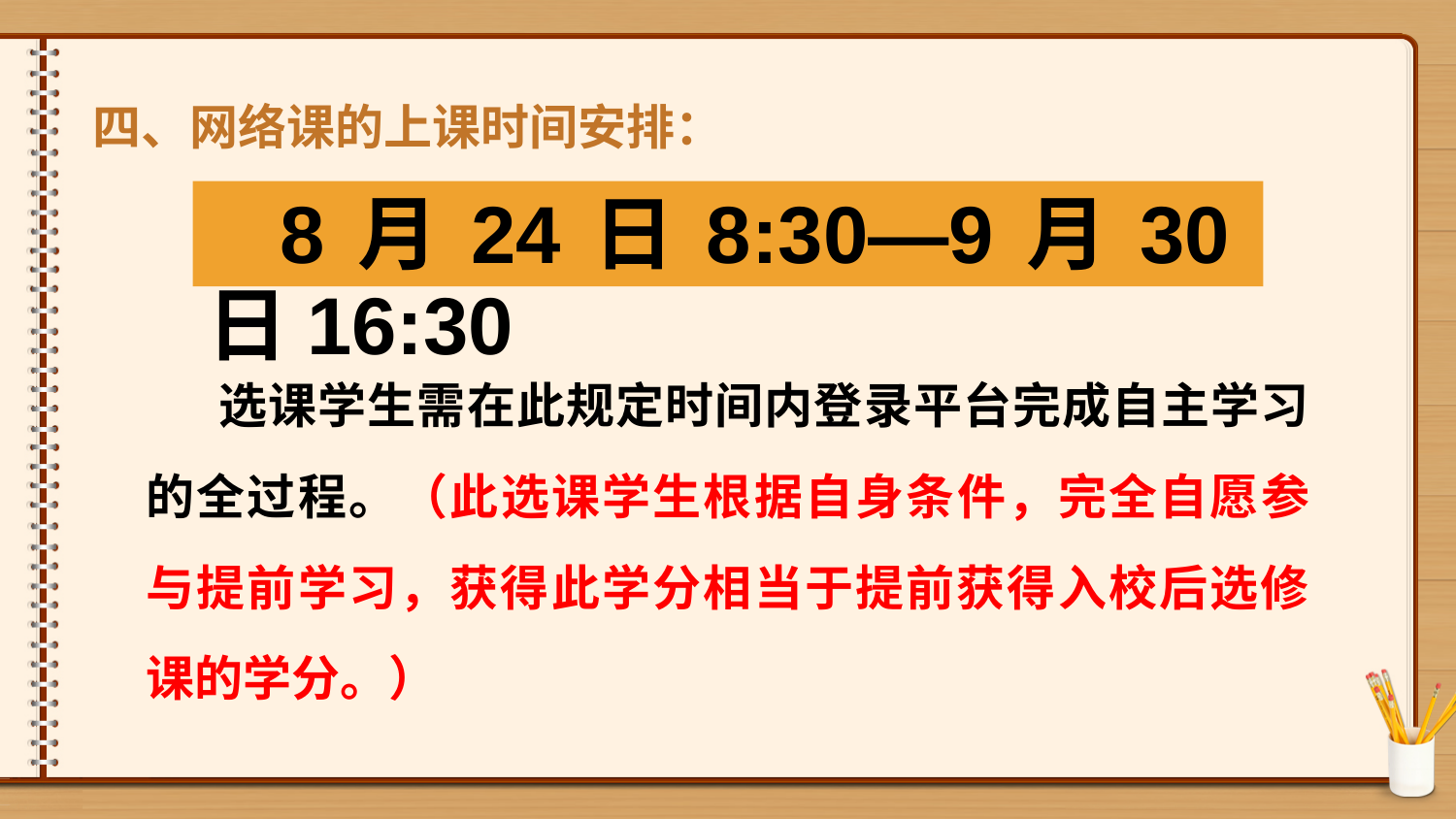

四、网络课的上课时间安排：
8月24日8:30—9月30日16:30
选课学生需在此规定时间内登录平台完成自主学习的全过程。（此选课学生根据自身条件，完全自愿参与提前学习，获得此学分相当于提前获得入校后选修课的学分。）